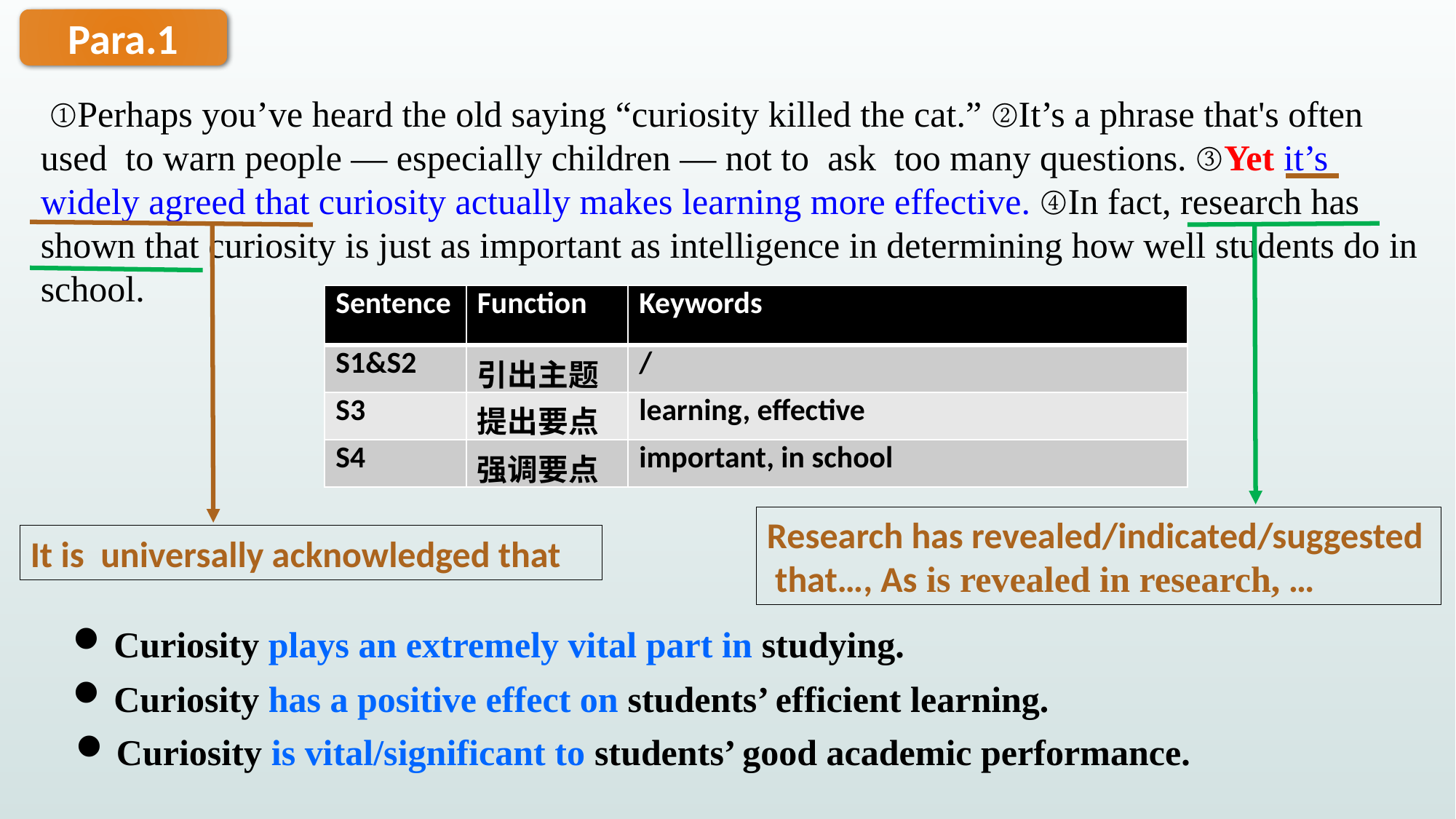

Para.1
 ①Perhaps you’ve heard the old saying “curiosity killed the cat.” ②It’s a phrase that's often used  to warn people — especially children — not to  ask  too many questions. ③Yet it’s widely agreed that curiosity actually makes learning more effective. ④In fact, research has shown that curiosity is just as important as intelligence in determining how well students do in school.

| Sentence | Function | Keywords |
| --- | --- | --- |
| S1&S2 | 引出主题 | / |
| S3 | 提出要点 | learning, effective |
| S4 | 强调要点 | important, in school |
Research has revealed/indicated/suggested  that…, As is revealed in research, …
It is  universally acknowledged that
Curiosity plays an extremely vital part in studying.
Curiosity has a positive effect on students’ efficient learning.
Curiosity is vital/significant to students’ good academic performance.